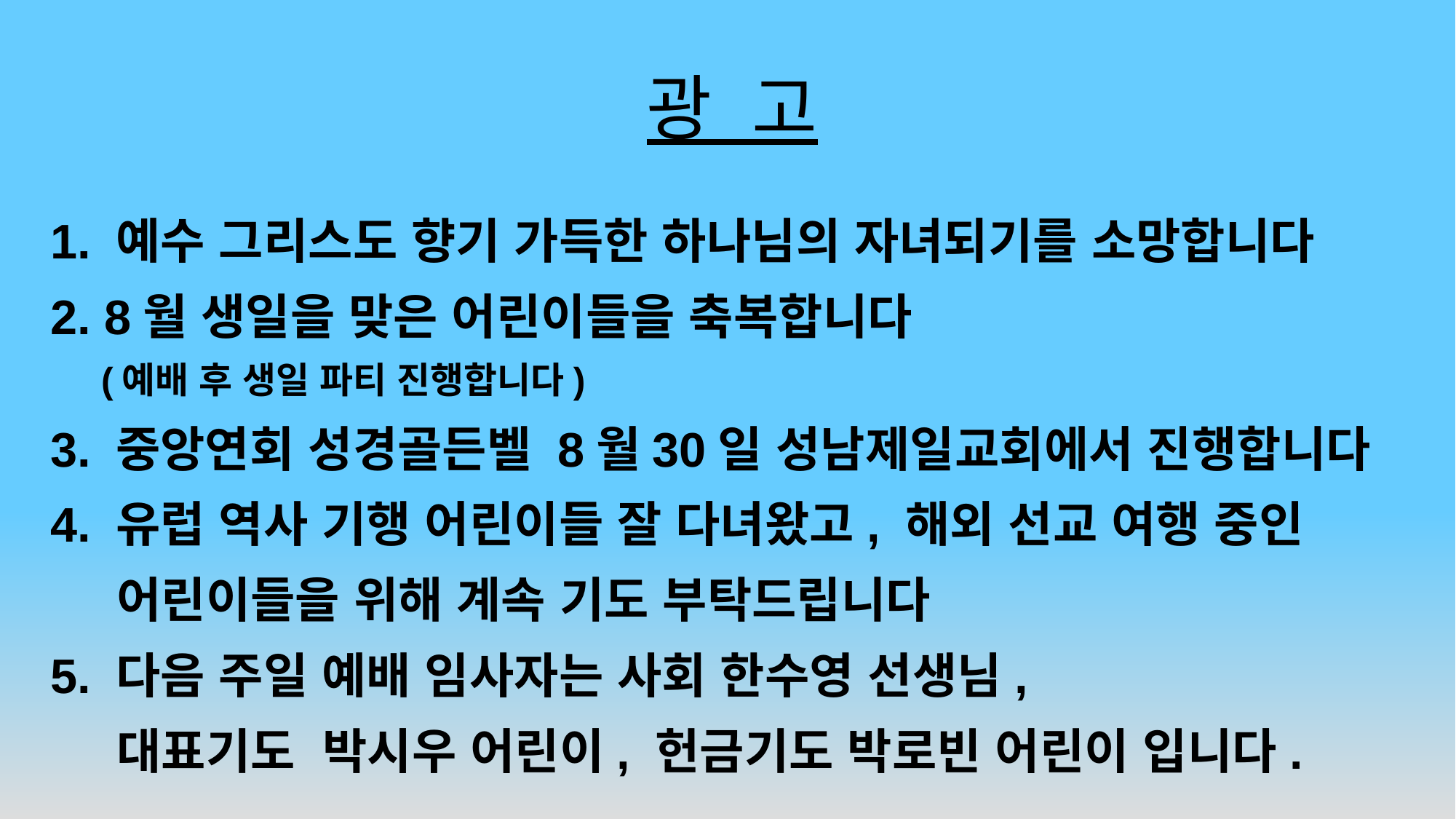

# 광  고
1. 예수 그리스도 향기 가득한 하나님의 자녀되기를 소망합니다
2. 8월 생일을 맞은 어린이들을 축복합니다
     (예배 후 생일 파티 진행합니다)
3. 중앙연회 성경골든벨 8월30일 성남제일교회에서 진행합니다
4. 유럽 역사 기행 어린이들 잘 다녀왔고, 해외 선교 여행 중인
    어린이들을 위해 계속 기도 부탁드립니다
5. 다음 주일 예배 임사자는 사회 한수영 선생님,
    대표기도  박시우 어린이, 헌금기도 박로빈 어린이 입니다.